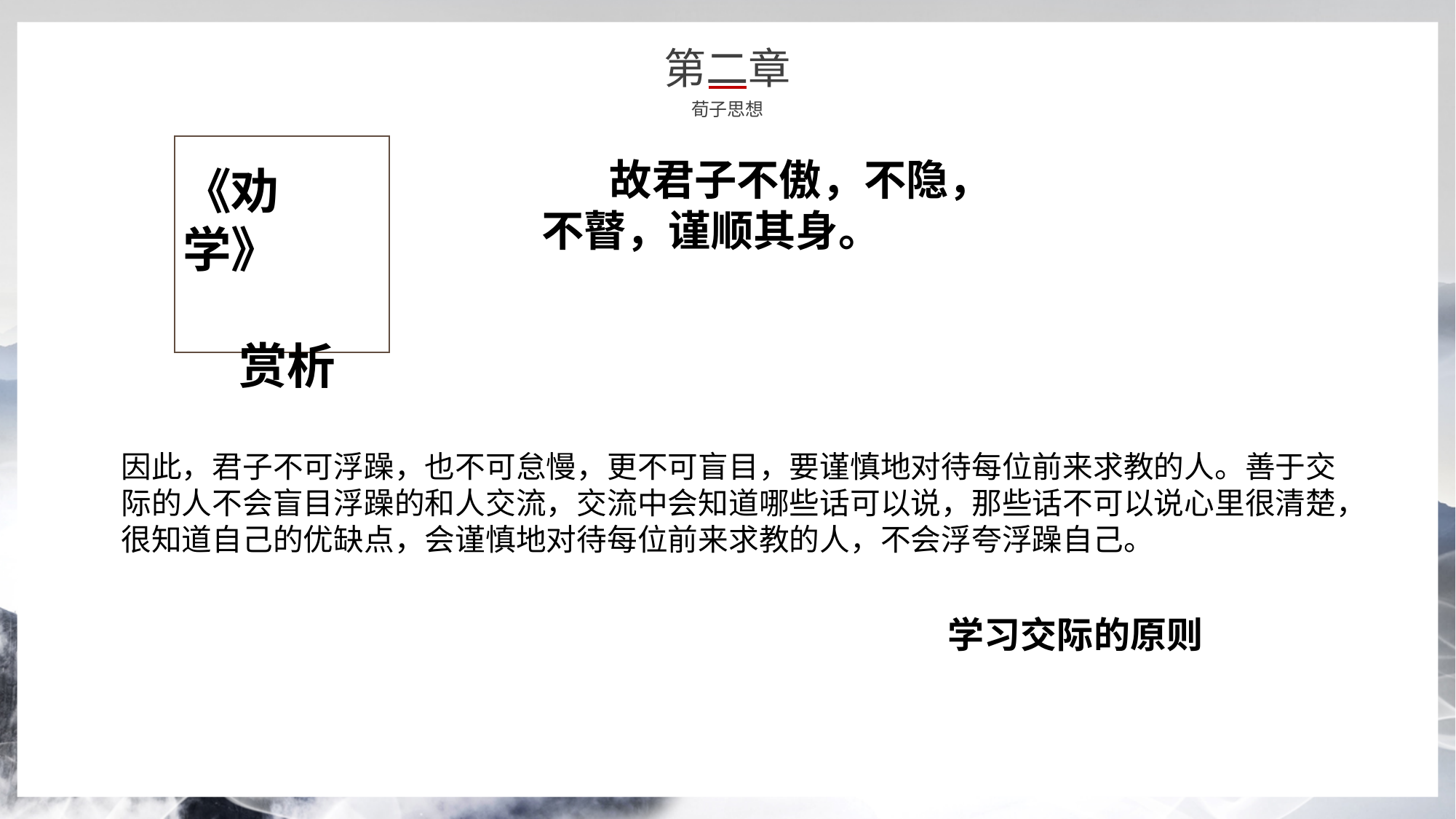

第二章
荀子思想

      故君子不傲，不隐，不瞽，谨顺其身。
《劝学》

    赏析
因此，君子不可浮躁，也不可怠慢，更不可盲目，要谨慎地对待每位前来求教的人。善于交际的人不会盲目浮躁的和人交流，交流中会知道哪些话可以说，那些话不可以说心里很清楚，很知道自己的优缺点，会谨慎地对待每位前来求教的人，不会浮夸浮躁自己。
学习交际的原则